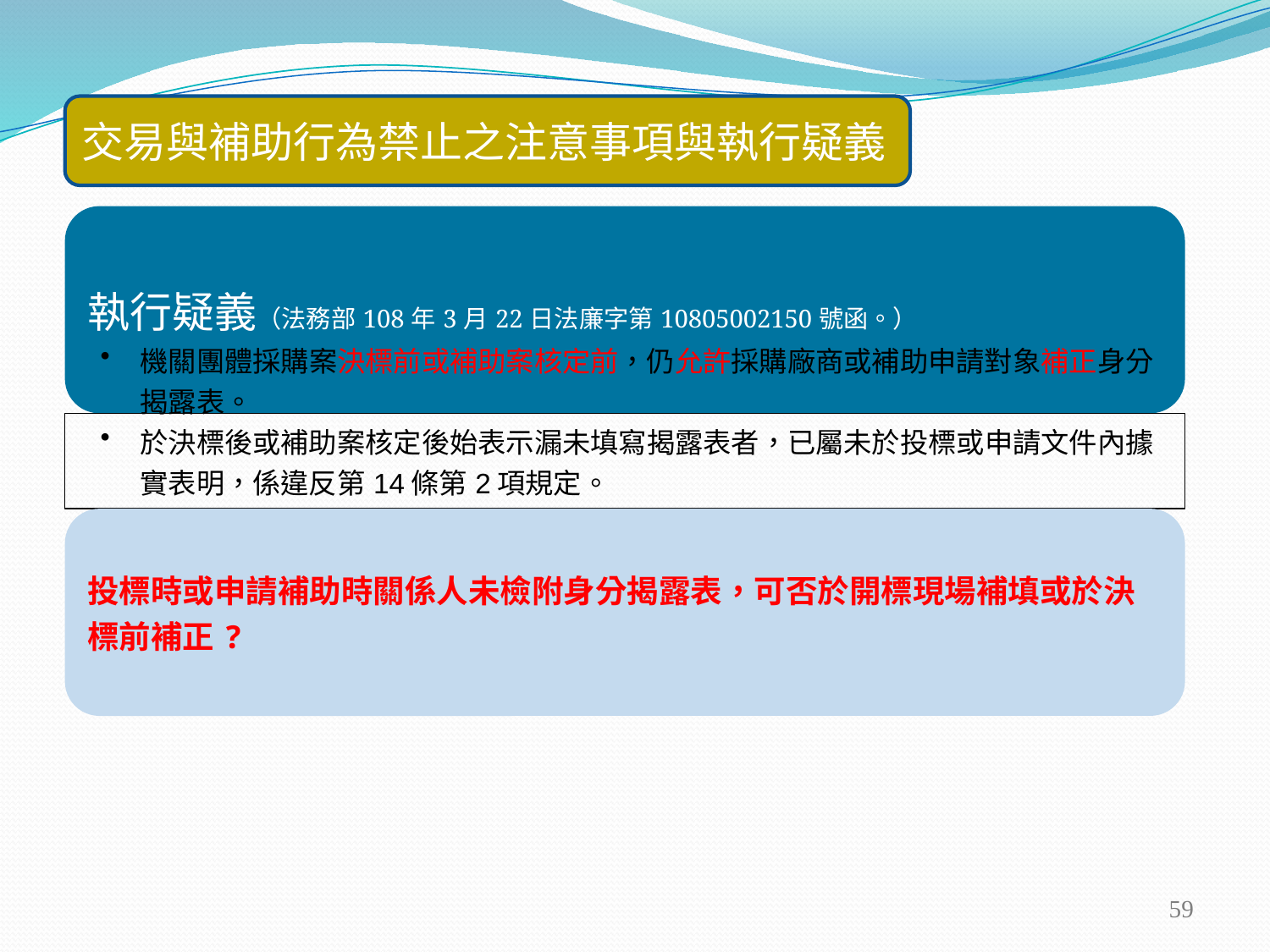

交易與補助行為禁止之注意事項與執行疑義
執行疑義（法務部108年3月22日法廉字第10805002150號函。）
機關團體採購案決標前或補助案核定前，仍允許採購廠商或補助申請對象補正身分揭露表。
投標時或申請補助時關係人未檢附身分揭露表，可否於開標現場補填或於決標前補正?
於決標後或補助案核定後始表示漏未填寫揭露表者，已屬未於投標或申請文件內據實表明，係違反第14條第2項規定。
上開機關採購、交易單位或涉及補助業務單位人員雖不負告知應檢附身分揭露表之義務，惟「得」視狀況提醒採購廠商或補助申請對象。
59